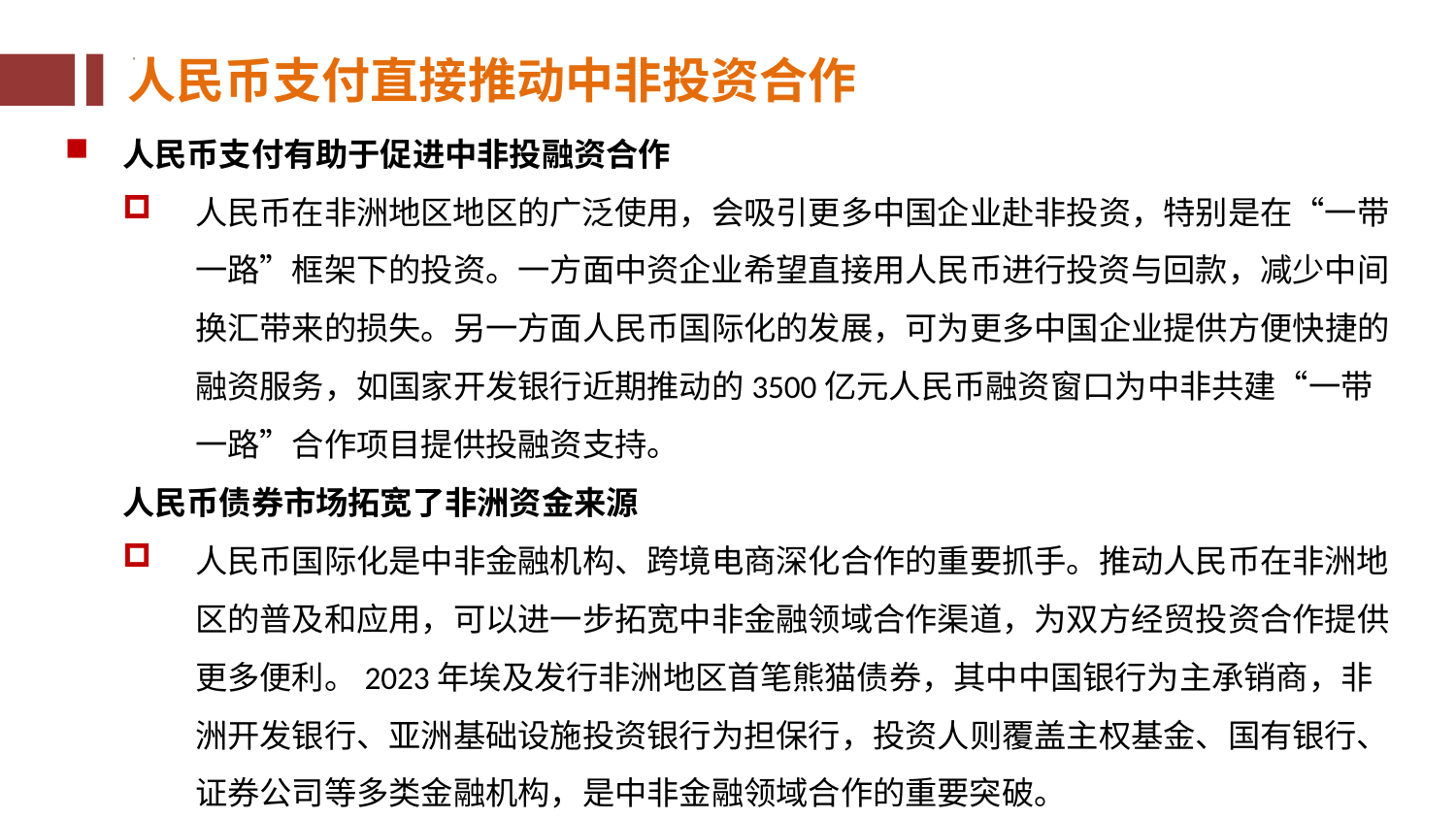

人民币支付直接推动中非投资合作

人民币支付有助于促进中非投融资合作
人民币在非洲地区地区的广泛使用，会吸引更多中国企业赴非投资，特别是在“一带一路”框架下的投资。一方面中资企业希望直接用人民币进行投资与回款，减少中间换汇带来的损失。另一方面人民币国际化的发展，可为更多中国企业提供方便快捷的融资服务，如国家开发银行近期推动的3500亿元人民币融资窗口为中非共建“一带一路”合作项目提供投融资支持。
人民币债券市场拓宽了非洲资金来源
人民币国际化是中非金融机构、跨境电商深化合作的重要抓手。推动人民币在非洲地区的普及和应用，可以进一步拓宽中非金融领域合作渠道，为双方经贸投资合作提供更多便利。2023年埃及发行非洲地区首笔熊猫债券，其中中国银行为主承销商，非洲开发银行、亚洲基础设施投资银行为担保行，投资人则覆盖主权基金、国有银行、证券公司等多类金融机构，是中非金融领域合作的重要突破。